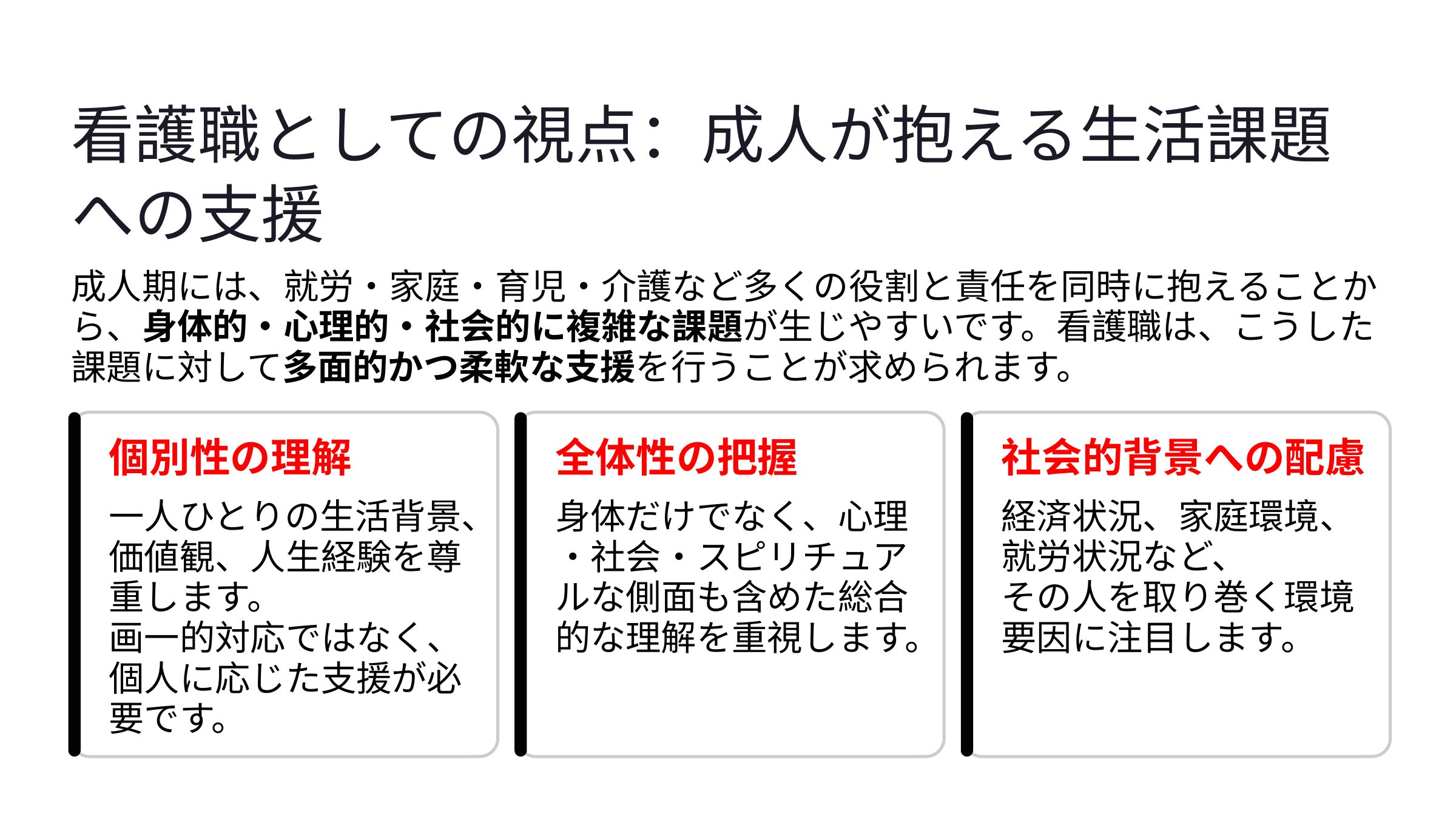

看護職としての視点：成人が抱える生活課題への支援
成人期には、就労・家庭・育児・介護など多くの役割と責任を同時に抱えることから、身体的・心理的・社会的に複雑な課題が生じやすいです。看護職は、こうした課題に対して多面的かつ柔軟な支援を行うことが求められます。

個別性の理解
全体性の把握
社会的背景への配慮
一人ひとりの生活背景、価値観、人生経験を尊重します。
画一的対応ではなく、個人に応じた支援が必要です。
身体だけでなく、心理・社会・スピリチュアルな側面も含めた総合的な理解を重視します。
経済状況、家庭環境、就労状況など、
その人を取り巻く環境要因に注目します。